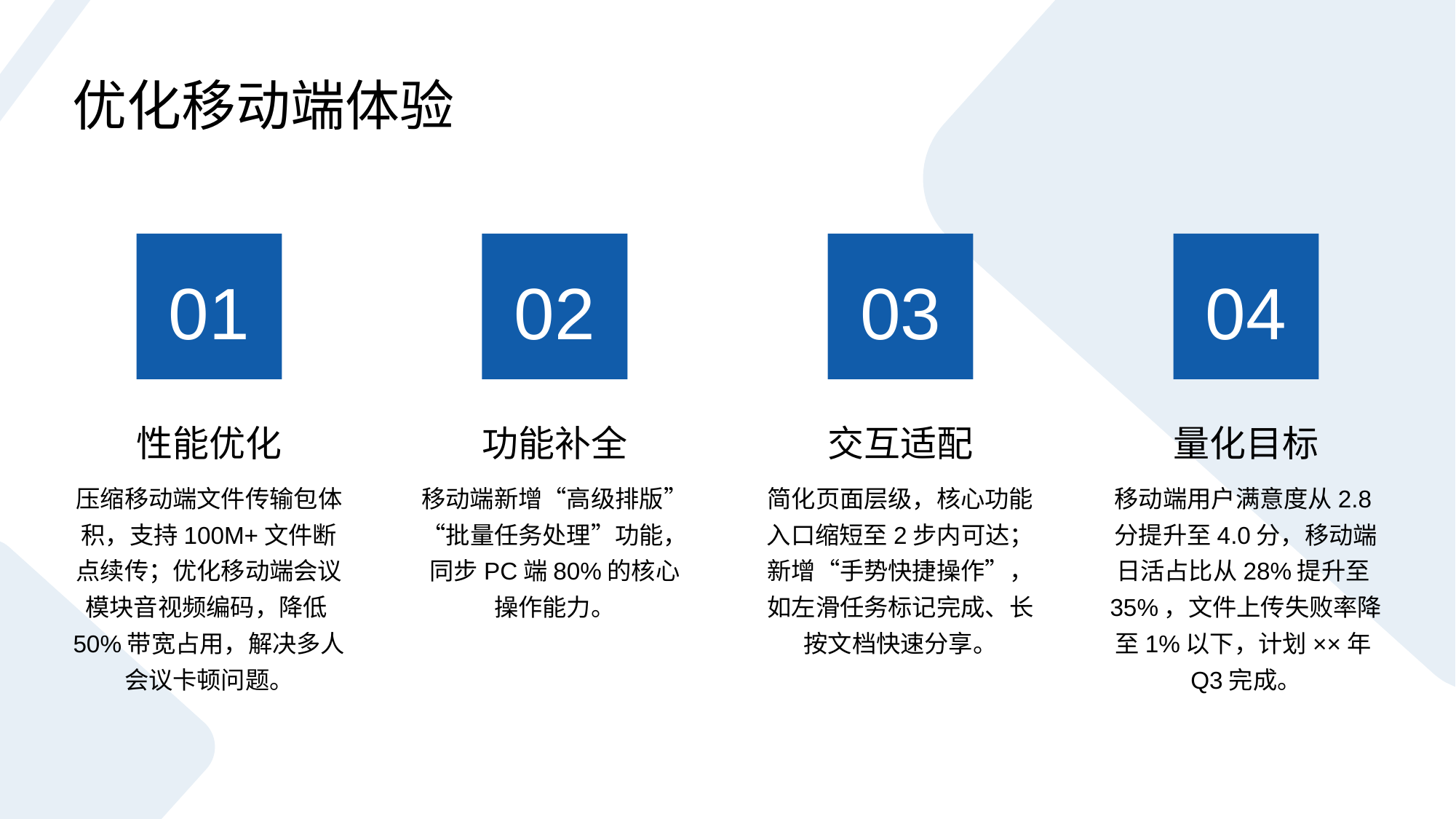

优化移动端体验

01
02
03
04
性能优化
功能补全
交互适配
量化目标
压缩移动端文件传输包体积，支持100M+文件断点续传；优化移动端会议模块音视频编码，降低50%带宽占用，解决多人会议卡顿问题。
移动端新增“高级排版”“批量任务处理”功能，同步PC端80%的核心操作能力。
简化页面层级，核心功能入口缩短至2步内可达；新增“手势快捷操作”，如左滑任务标记完成、长按文档快速分享。
移动端用户满意度从2.8分提升至4.0分，移动端日活占比从28%提升至35%，文件上传失败率降至1%以下，计划××年Q3完成。